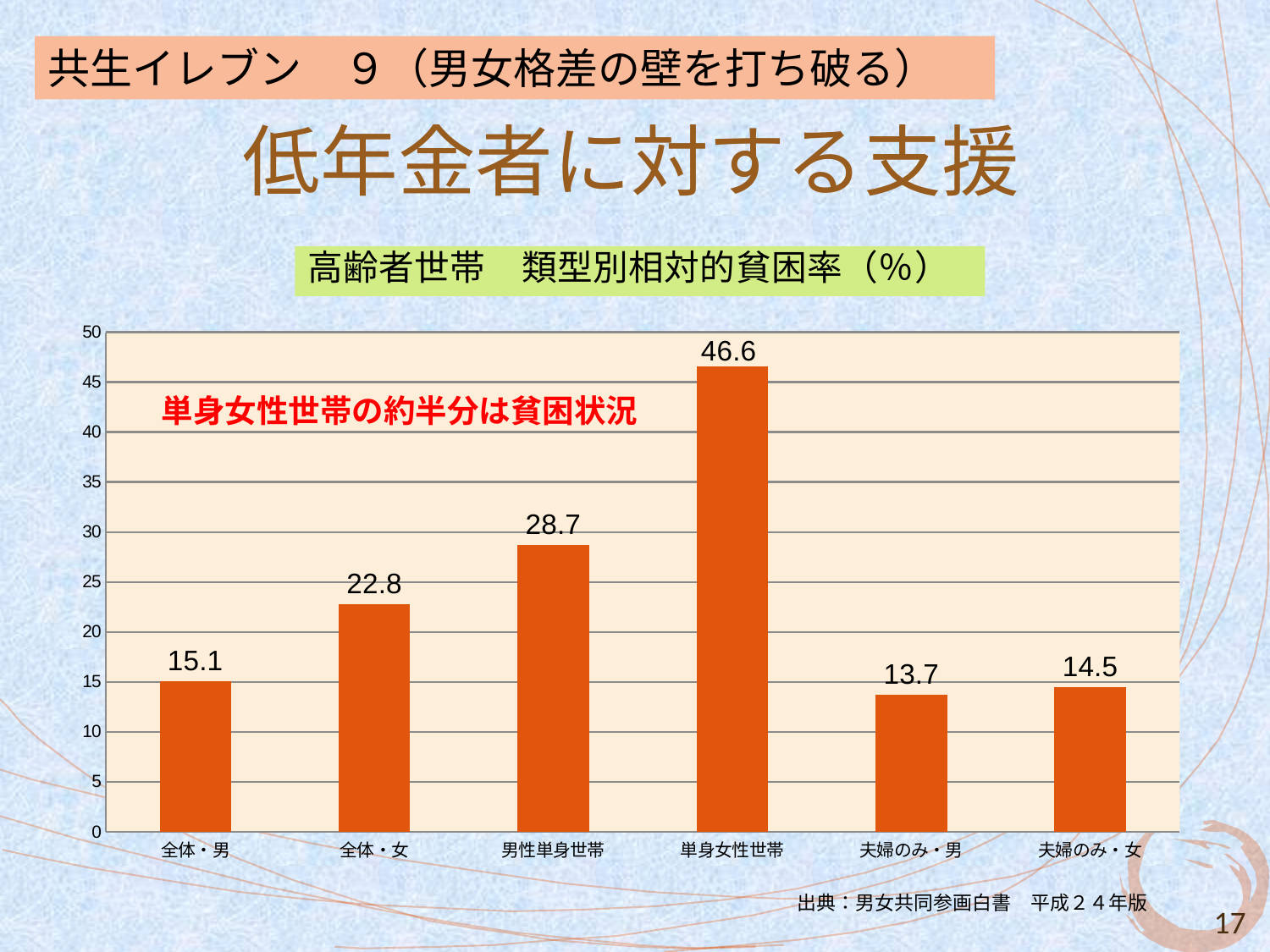

共生イレブン　９（男女格差の壁を打ち破る）
# 低年金者に対する支援

### Chart: 単身女性世帯の約半分は貧困状況

| Category | 平成22年 |
|---|---|
| 全体・男 | 15.1 |
| 全体・女 | 22.8 |
| 男性単身世帯 | 28.7 |
| 単身女性世帯 | 46.6 |
| 夫婦のみ・男 | 13.7 |
| 夫婦のみ・女 | 14.5 |
出典：男女共同参画白書　平成２４年版
17